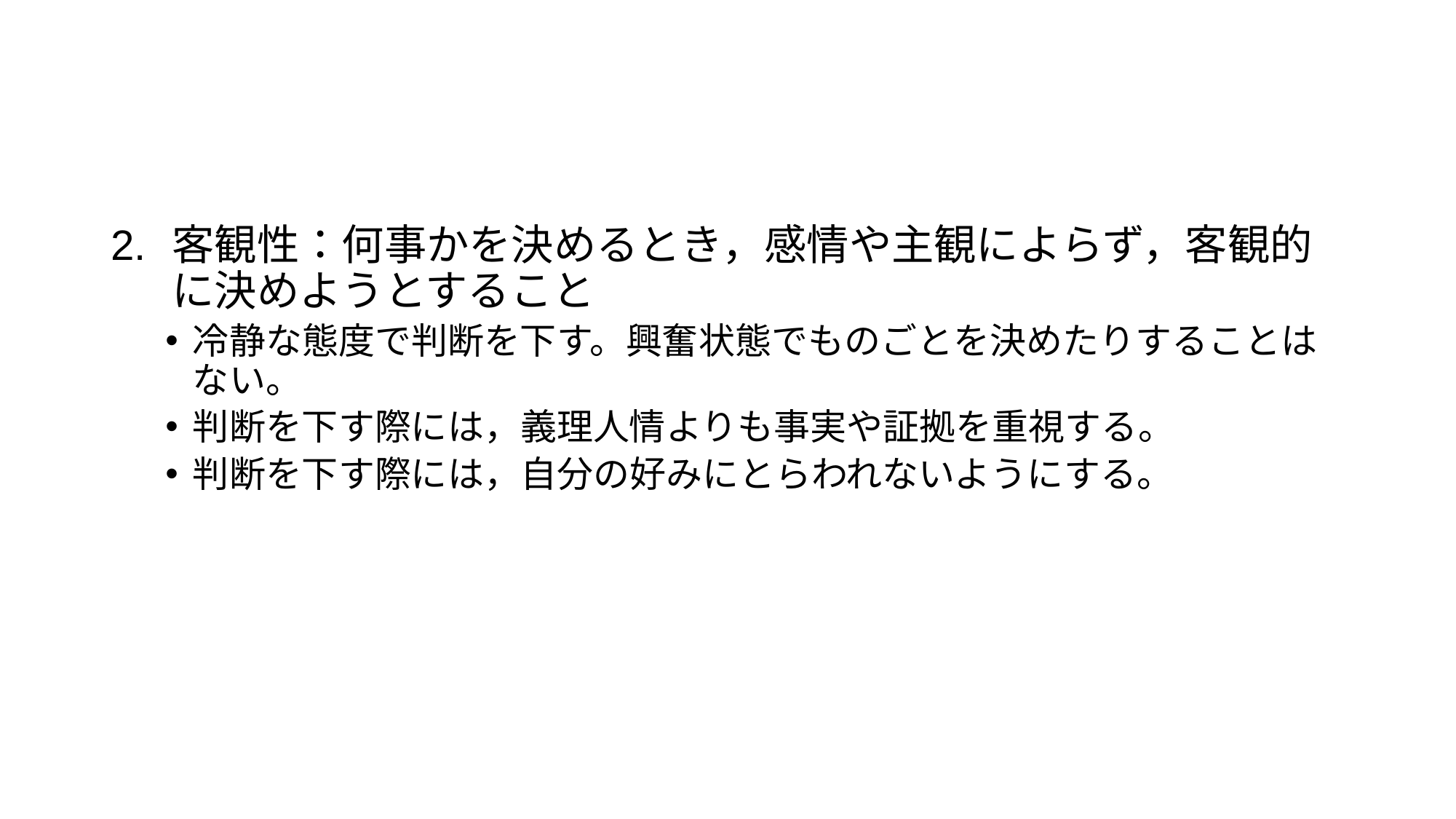

#
客観性：何事かを決めるとき，感情や主観によらず，客観的に決めようとすること
冷静な態度で判断を下す。興奮状態でものごとを決めたりすることはない。
判断を下す際には，義理人情よりも事実や証拠を重視する。
判断を下す際には，自分の好みにとらわれないようにする。